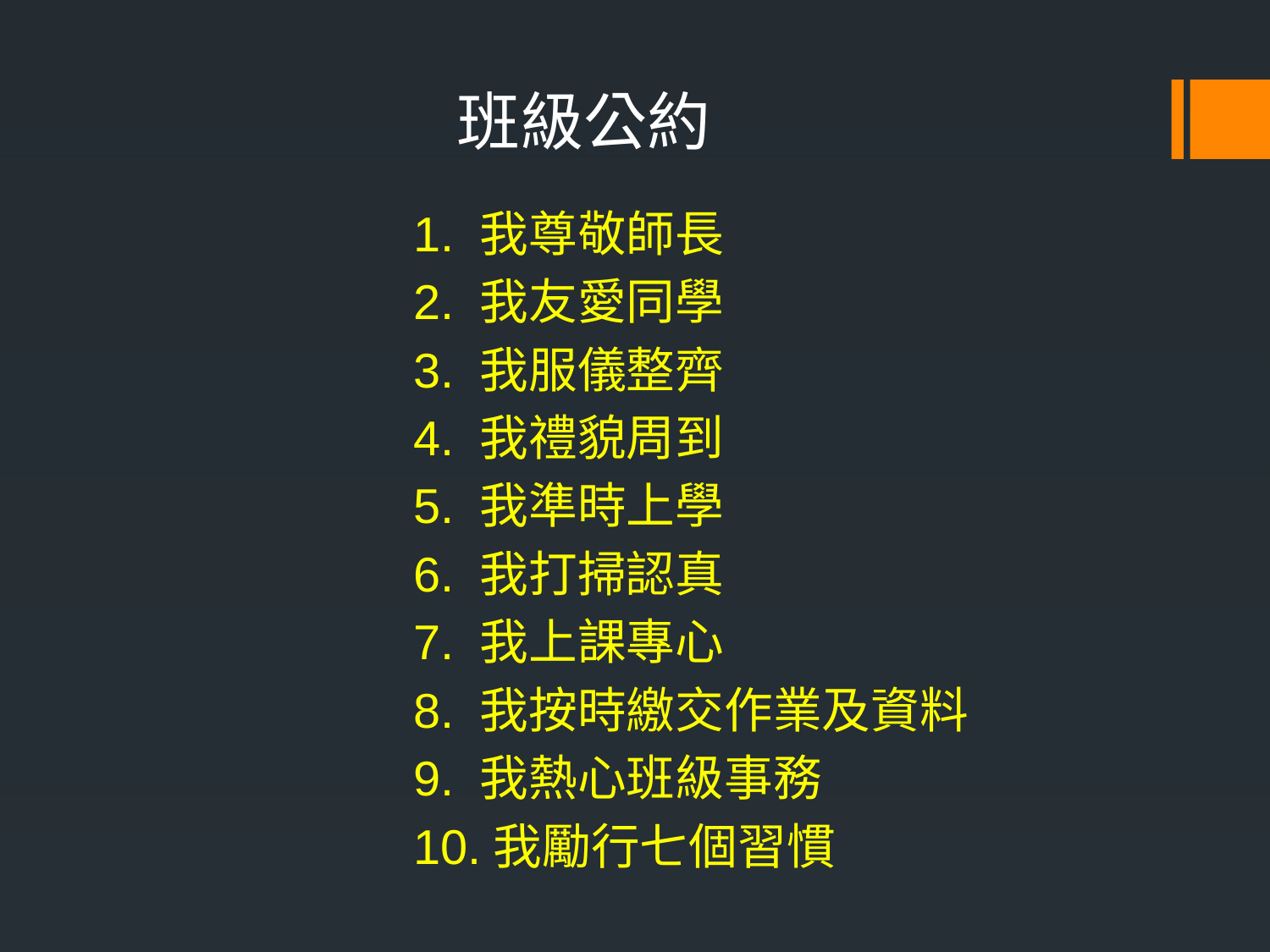

班級公約
# 1. 我尊敬師長 2. 我友愛同學 3. 我服儀整齊 4. 我禮貌周到 5. 我準時上學 6. 我打掃認真 7. 我上課專心 8. 我按時繳交作業及資料 9. 我熱心班級事務 10.我勵行七個習慣